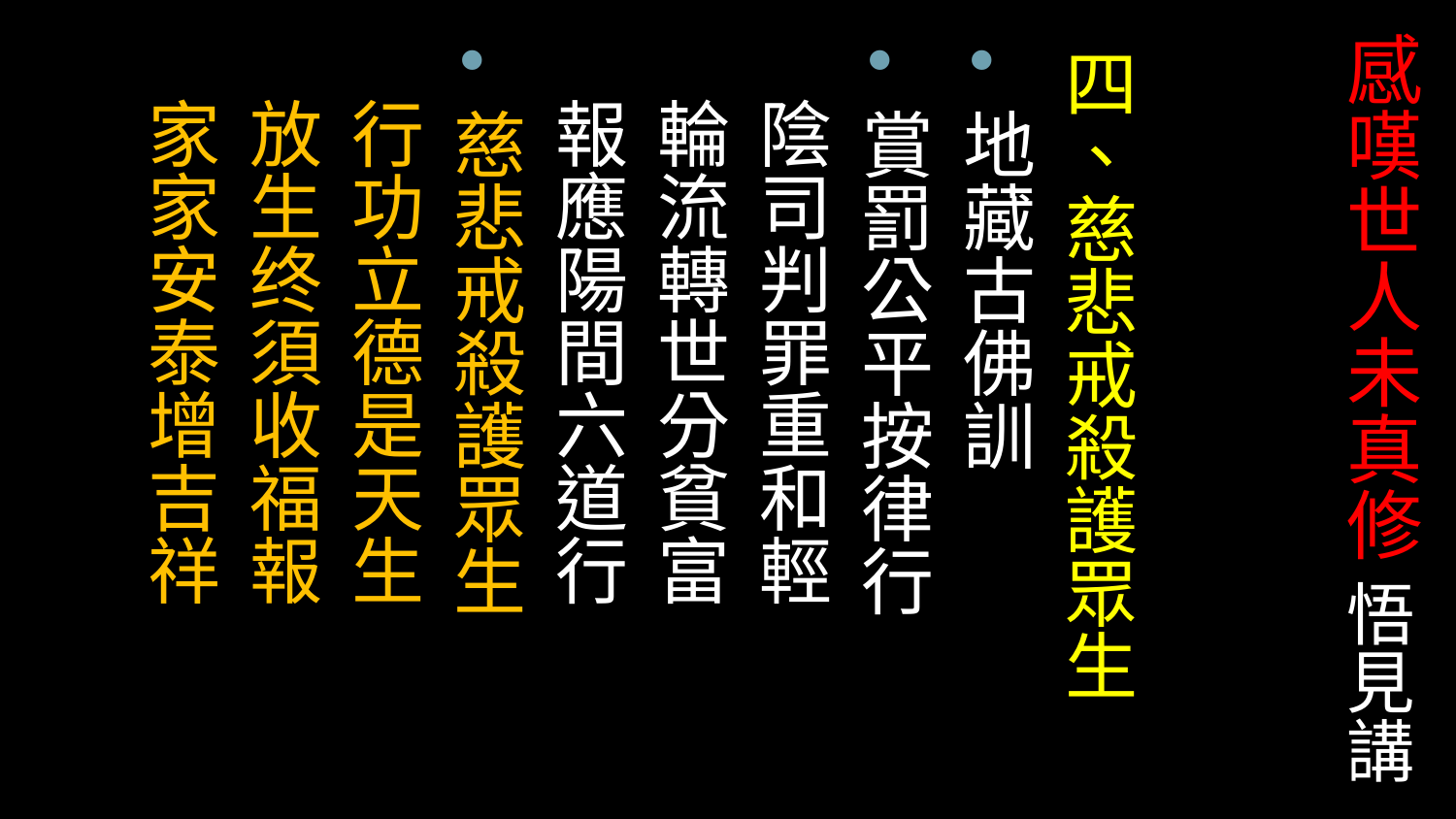

# 感嘆世人未真修 悟見講
四、慈悲戒殺護眾生
地藏古佛訓
賞罰公平按律行
  陰司判罪重和輕
  輪流轉世分貧富
  報應陽間六道行
慈悲戒殺護眾生
  行功立德是天生
  放生终須收福報
  家家安泰增吉祥